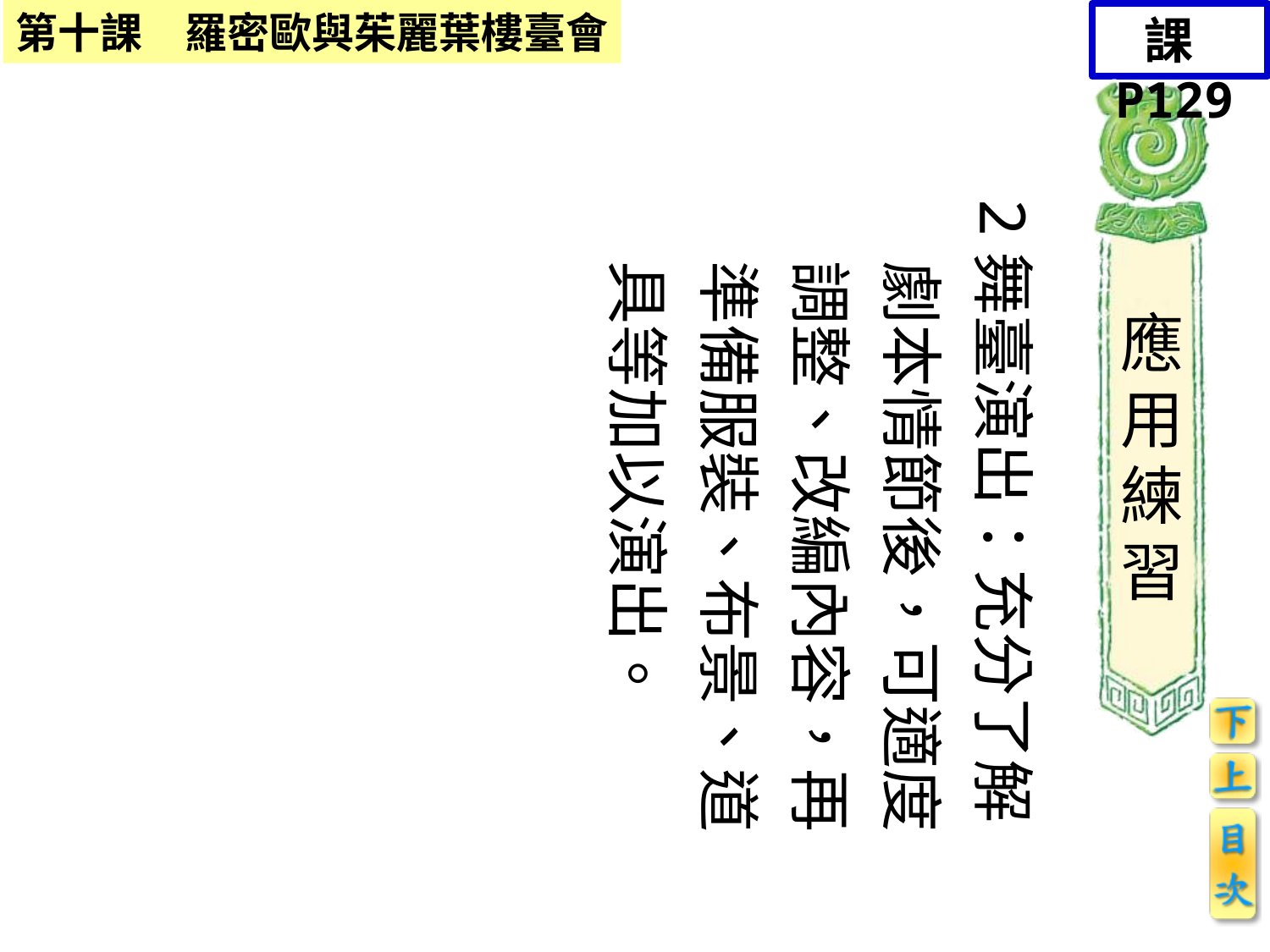

課P129
應用練習
2舞臺演出：充分了解劇本情節後，可適度調整、改編內容，再準備服裝、布景、道具等加以演出。